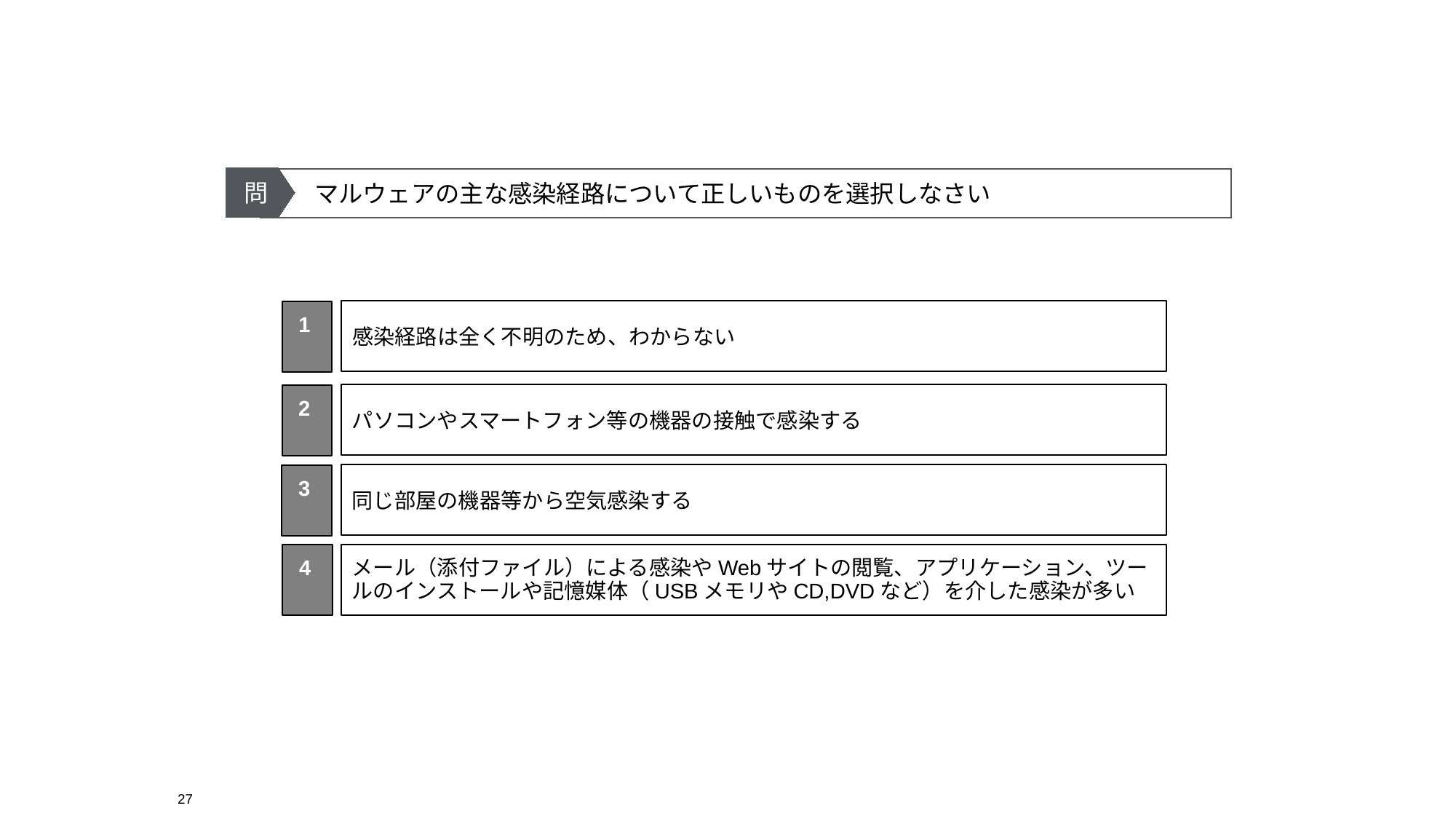

問
　マルウェアの主な感染経路について正しいものを選択しなさい
感染経路は全く不明のため、わからない
1
パソコンやスマートフォン等の機器の接触で感染する
2
同じ部屋の機器等から空気感染する
3
4
メール（添付ファイル）による感染やWebサイトの閲覧、アプリケーション、ツールのインストールや記憶媒体（USBメモリやCD,DVDなど）を介した感染が多い
27